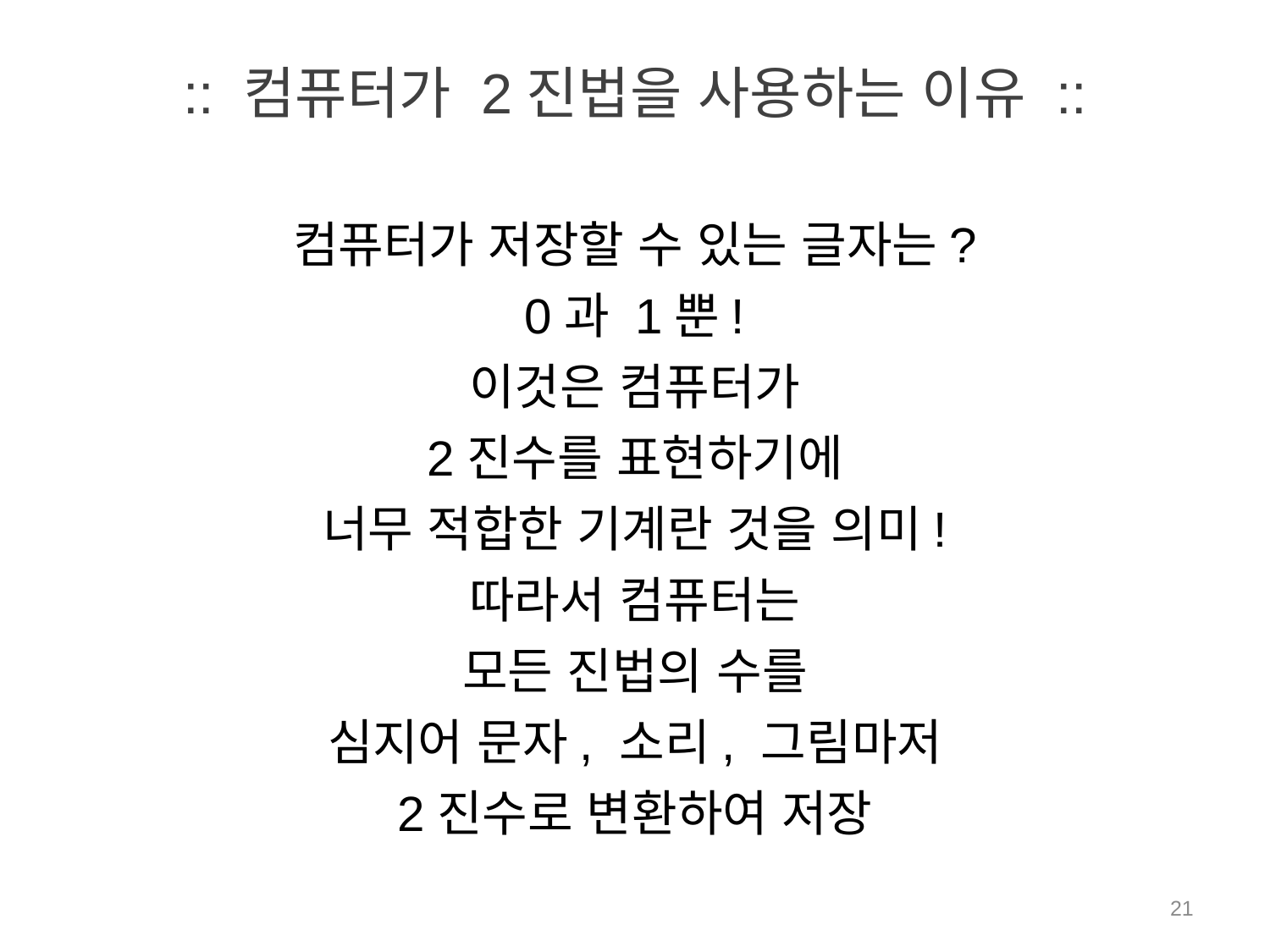

# :: 컴퓨터가 2진법을 사용하는 이유 ::
컴퓨터가 저장할 수 있는 글자는?
0과 1뿐!
이것은 컴퓨터가
2진수를 표현하기에
너무 적합한 기계란 것을 의미!
따라서 컴퓨터는
모든 진법의 수를
심지어 문자, 소리, 그림마저
2진수로 변환하여 저장
21